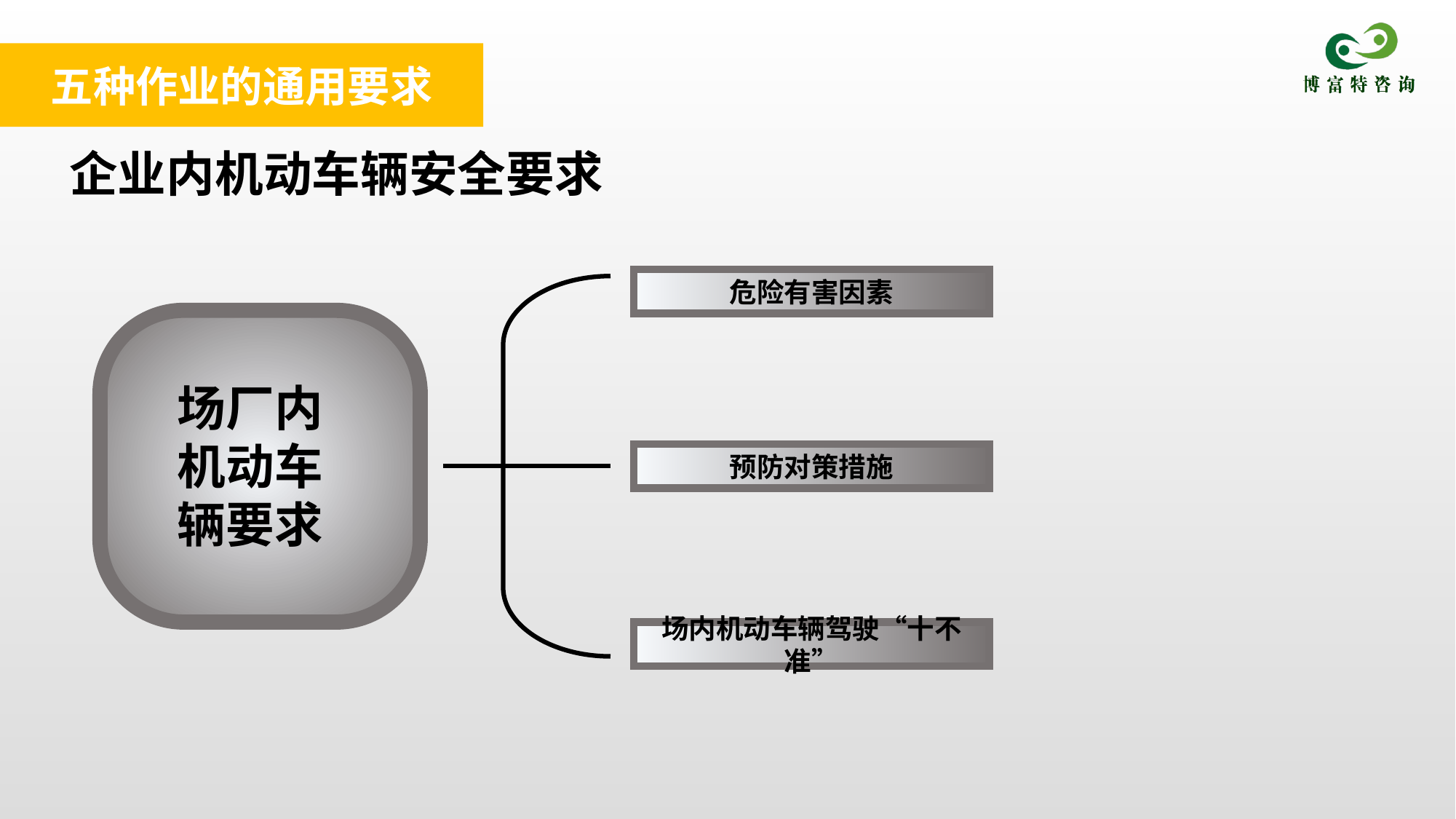

五种作业的通用要求
企业内机动车辆安全要求
危险有害因素

场厂内机动车辆要求
预防对策措施
场内机动车辆驾驶“十不准”